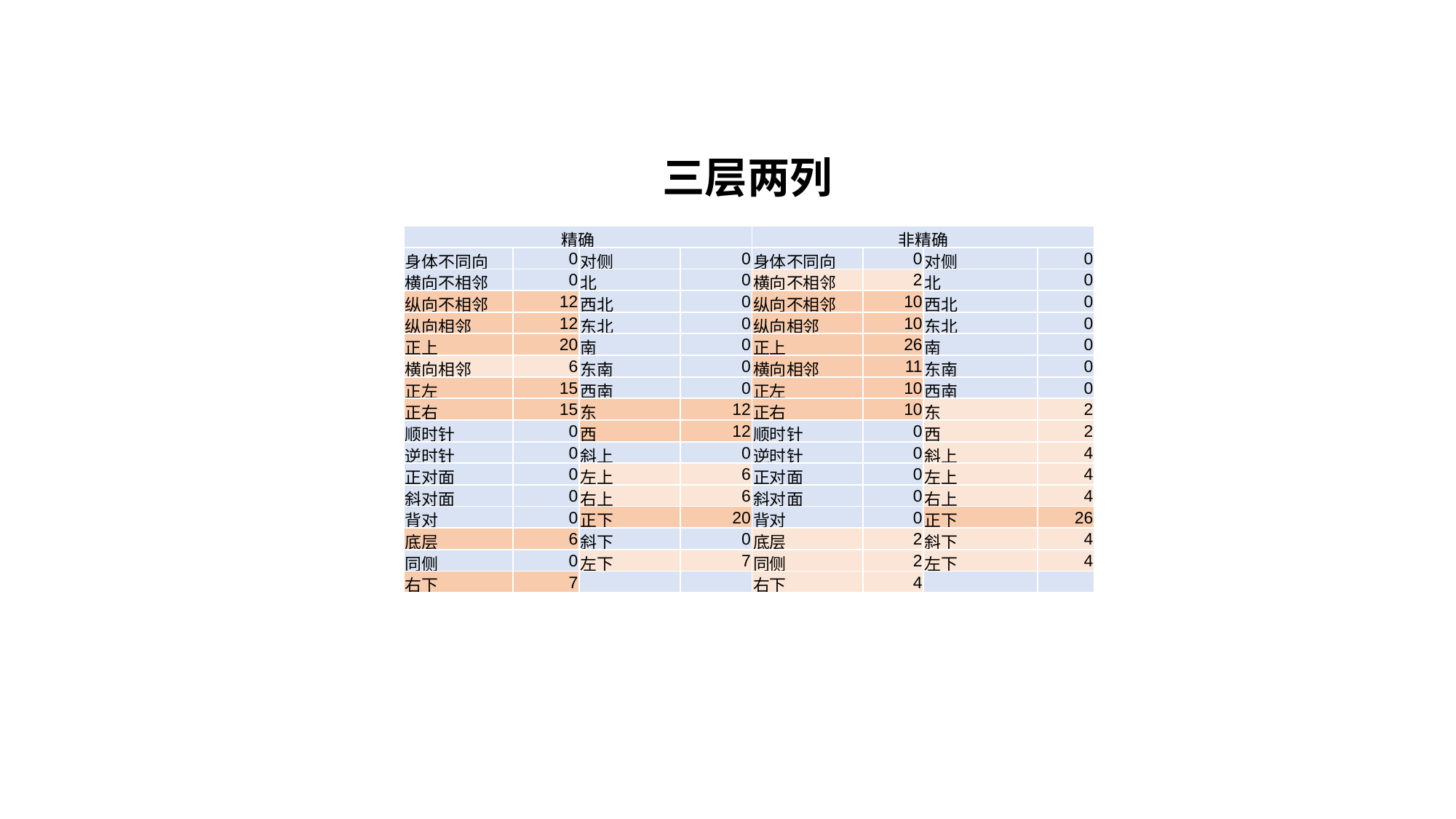

三层两列
| 精确 |  |  |  | 非精确 |  |  |  |
| --- | --- | --- | --- | --- | --- | --- | --- |
| 身体不同向 | 0 | 对侧 | 0 | 身体不同向 | 0 | 对侧 | 0 |
| 横向不相邻 | 0 | 北 | 0 | 横向不相邻 | 2 | 北 | 0 |
| 纵向不相邻 | 12 | 西北 | 0 | 纵向不相邻 | 10 | 西北 | 0 |
| 纵向相邻 | 12 | 东北 | 0 | 纵向相邻 | 10 | 东北 | 0 |
| 正上 | 20 | 南 | 0 | 正上 | 26 | 南 | 0 |
| 横向相邻 | 6 | 东南 | 0 | 横向相邻 | 11 | 东南 | 0 |
| 正左 | 15 | 西南 | 0 | 正左 | 10 | 西南 | 0 |
| 正右 | 15 | 东 | 12 | 正右 | 10 | 东 | 2 |
| 顺时针 | 0 | 西 | 12 | 顺时针 | 0 | 西 | 2 |
| 逆时针 | 0 | 斜上 | 0 | 逆时针 | 0 | 斜上 | 4 |
| 正对面 | 0 | 左上 | 6 | 正对面 | 0 | 左上 | 4 |
| 斜对面 | 0 | 右上 | 6 | 斜对面 | 0 | 右上 | 4 |
| 背对 | 0 | 正下 | 20 | 背对 | 0 | 正下 | 26 |
| 底层 | 6 | 斜下 | 0 | 底层 | 2 | 斜下 | 4 |
| 同侧 | 0 | 左下 | 7 | 同侧 | 2 | 左下 | 4 |
| 右下 | 7 |  |  | 右下 | 4 |  |  |